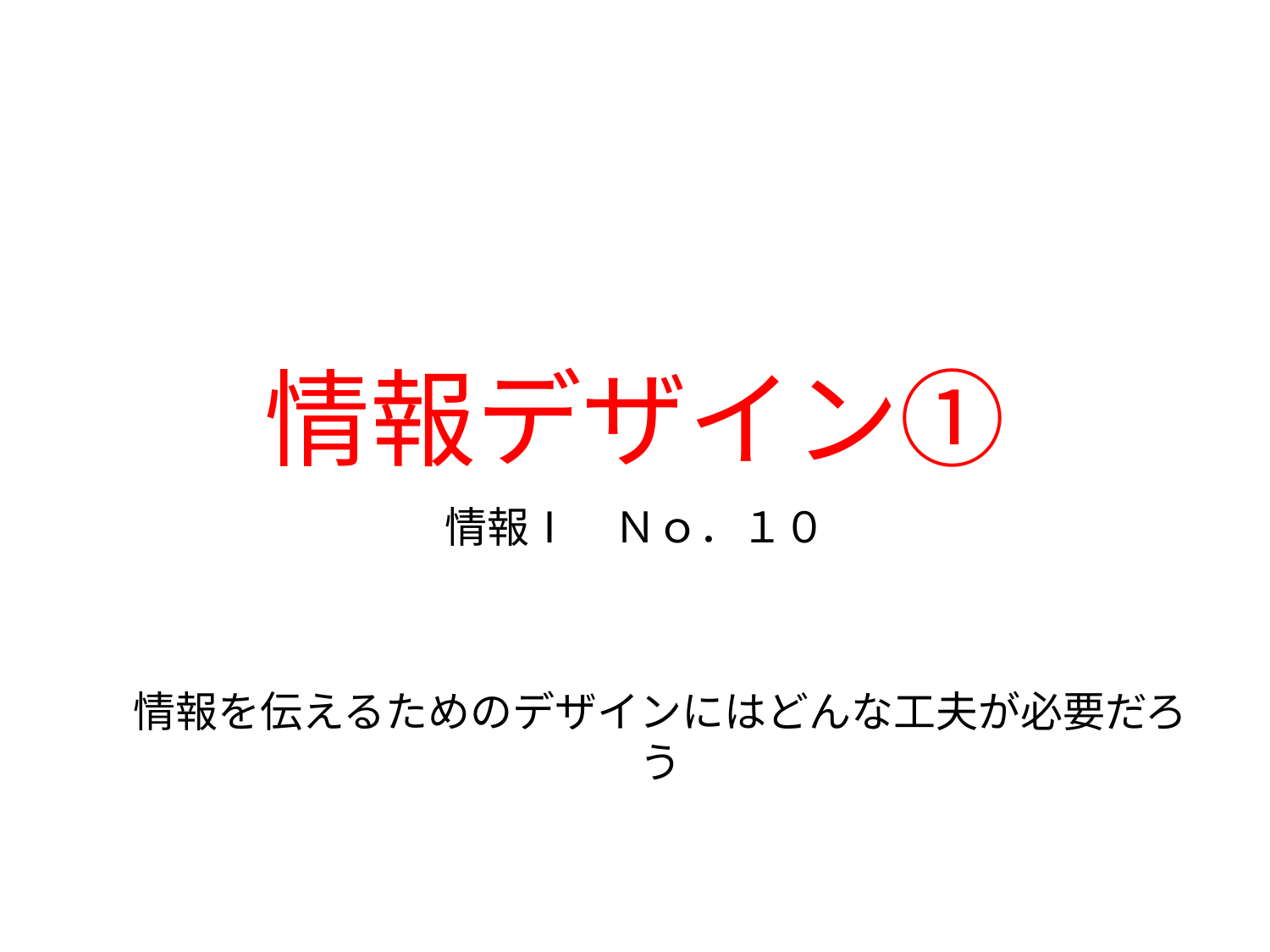

# 情報デザイン①
情報Ⅰ　Ｎｏ．１０
情報を伝えるためのデザインにはどんな工夫が必要だろう